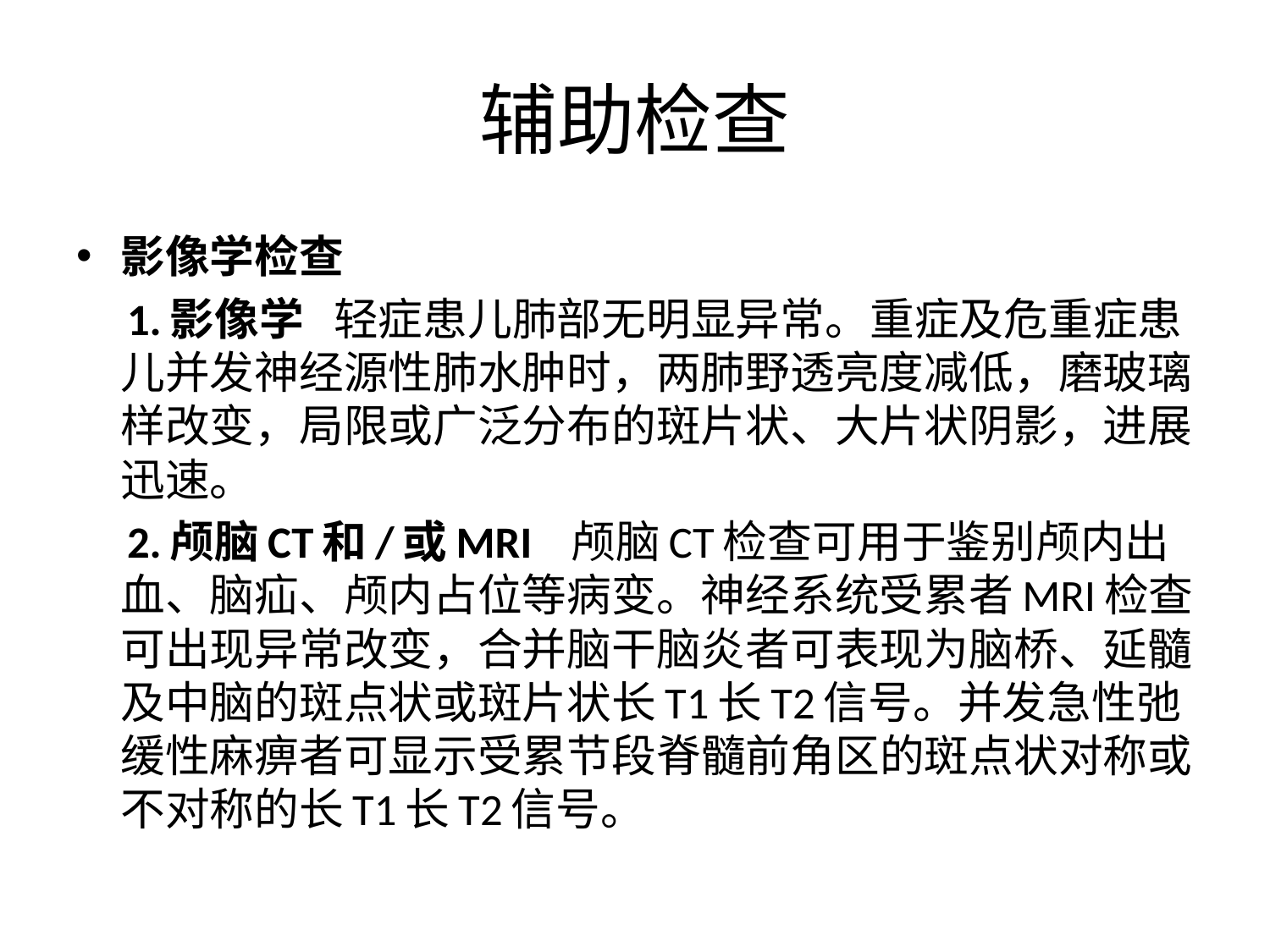

# 辅助检查
影像学检查
     1.影像学   轻症患儿肺部无明显异常。重症及危重症患儿并发神经源性肺水肿时，两肺野透亮度减低，磨玻璃样改变，局限或广泛分布的斑片状、大片状阴影，进展迅速。
     2.颅脑CT和/或MRI   颅脑CT检查可用于鉴别颅内出血、脑疝、颅内占位等病变。神经系统受累者MRI检查可出现异常改变，合并脑干脑炎者可表现为脑桥、延髓及中脑的斑点状或斑片状长T1长T2信号。并发急性弛缓性麻痹者可显示受累节段脊髓前角区的斑点状对称或不对称的长T1长T2信号。